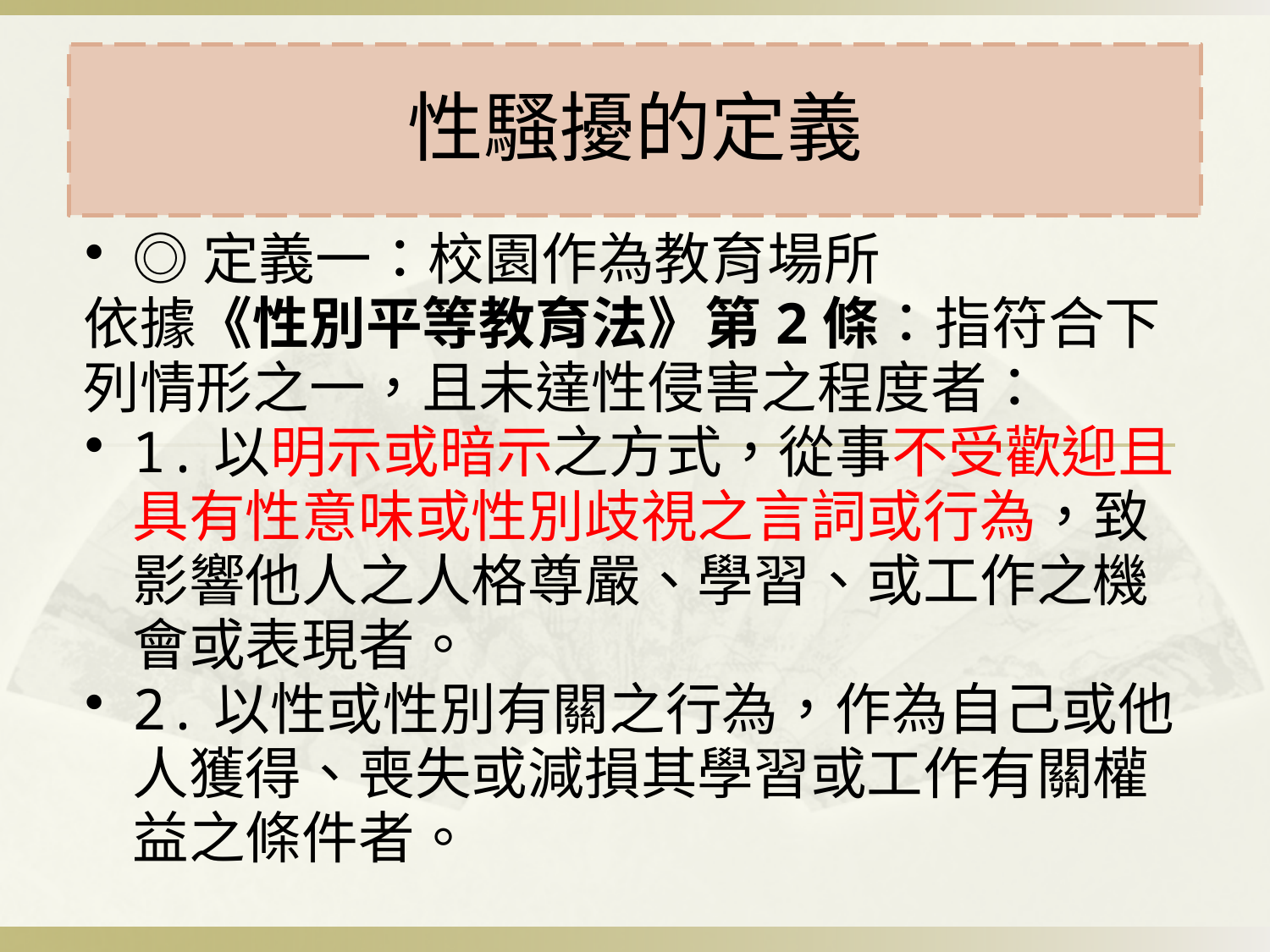

# 性騷擾的定義
◎定義一：校園作為教育場所
依據《性別平等教育法》第2條：指符合下列情形之一，且未達性侵害之程度者：
1.以明示或暗示之方式，從事不受歡迎且具有性意味或性別歧視之言詞或行為，致影響他人之人格尊嚴、學習、或工作之機會或表現者。
2.以性或性別有關之行為，作為自己或他人獲得、喪失或減損其學習或工作有關權益之條件者。